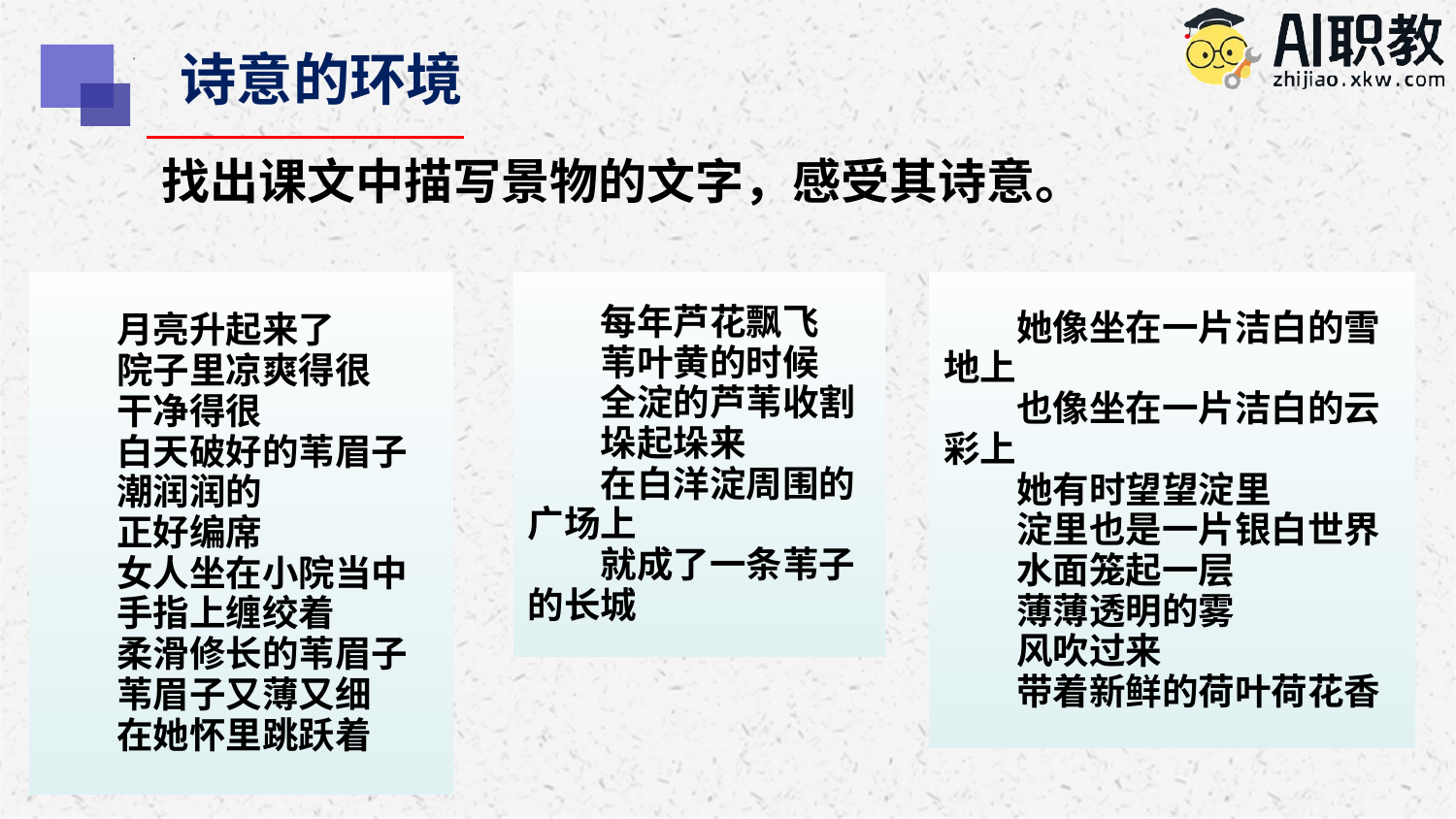

诗意的环境

找出课文中描写景物的文字，感受其诗意。
月亮升起来了
院子里凉爽得很
干净得很
白天破好的苇眉子
潮润润的
正好编席
女人坐在小院当中
手指上缠绞着
柔滑修长的苇眉子
苇眉子又薄又细
在她怀里跳跃着
每年芦花飘飞
苇叶黄的时候
全淀的芦苇收割
垛起垛来
在白洋淀周围的广场上
就成了一条苇子的长城
她像坐在一片洁白的雪地上
也像坐在一片洁白的云彩上
她有时望望淀里
淀里也是一片银白世界
水面笼起一层
薄薄透明的雾
风吹过来
带着新鲜的荷叶荷花香